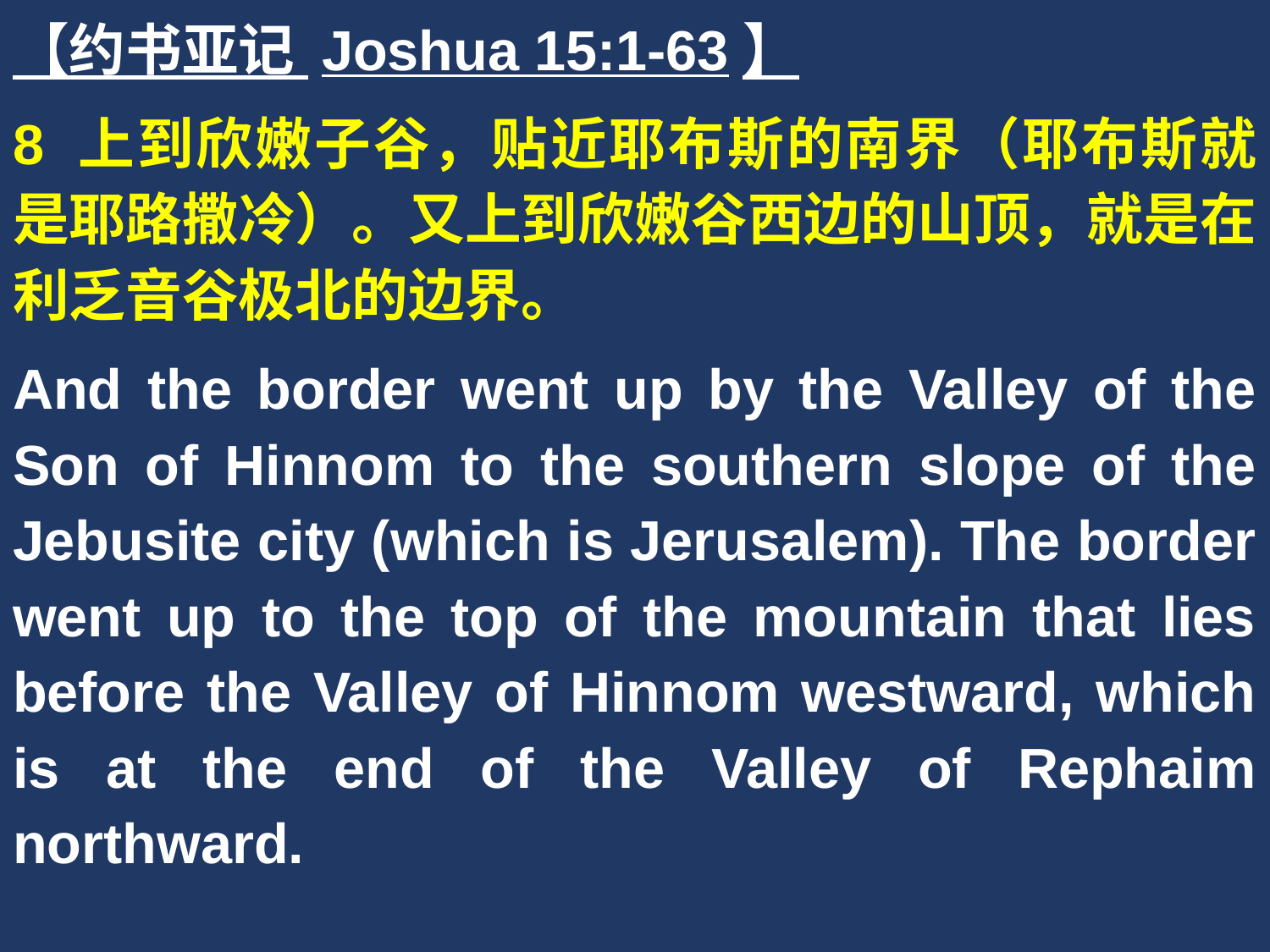

【约书亚记 Joshua 15:1-63】
8 上到欣嫩子谷，贴近耶布斯的南界（耶布斯就是耶路撒冷）。又上到欣嫩谷西边的山顶，就是在利乏音谷极北的边界。
And the border went up by the Valley of the Son of Hinnom to the southern slope of the Jebusite city (which is Jerusalem). The border went up to the top of the mountain that lies before the Valley of Hinnom westward, which is at the end of the Valley of Rephaim northward.